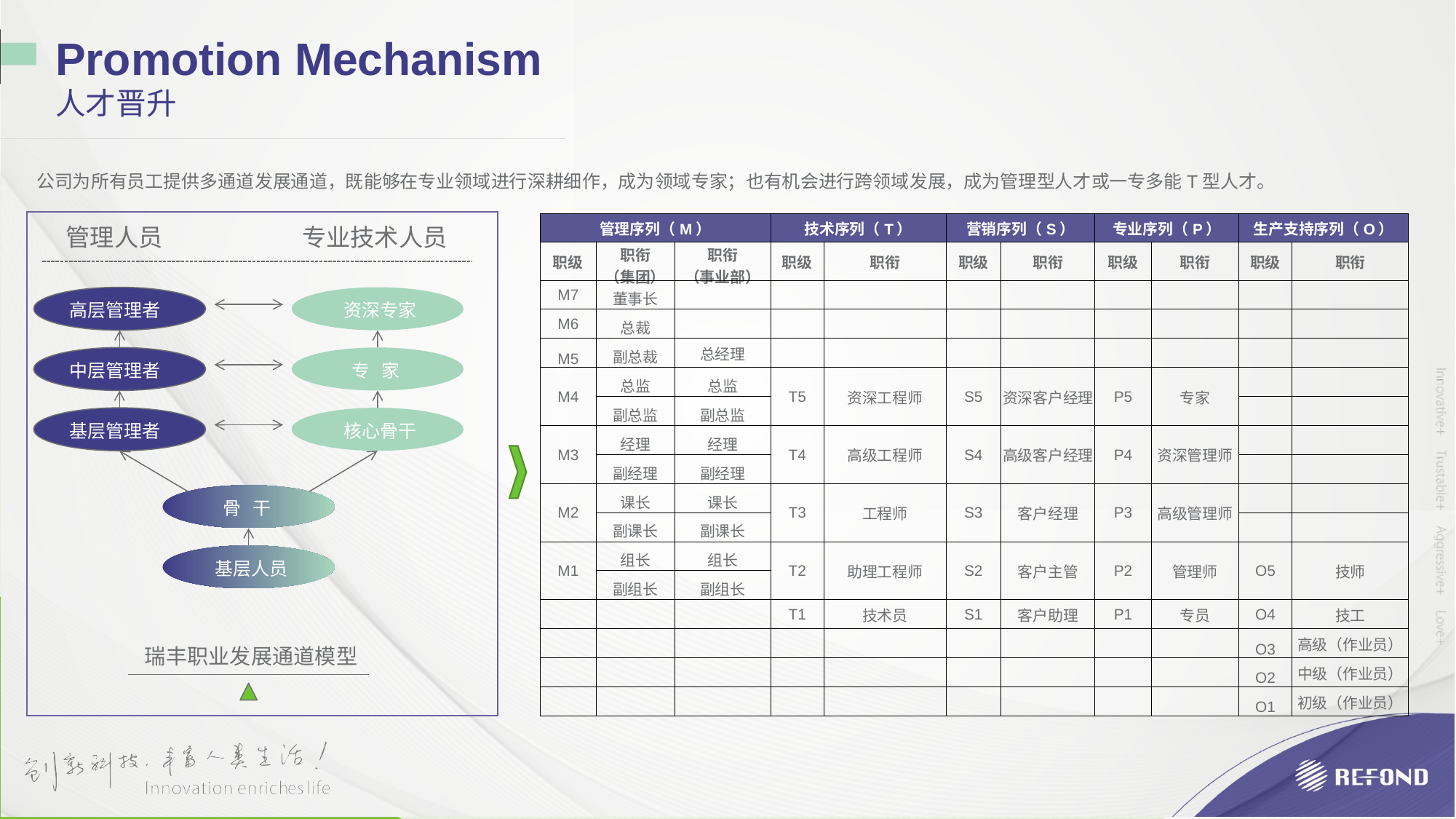

Promotion Mechanism
人才晋升
公司为所有员工提供多通道发展通道，既能够在专业领域进行深耕细作，成为领域专家；也有机会进行跨领域发展，成为管理型人才或一专多能T型人才。

| 管理序列（M） |  |  | 技术序列（T） |  | 营销序列（S） |  | 专业序列（P） |  | 生产支持序列（O） |  |
| --- | --- | --- | --- | --- | --- | --- | --- | --- | --- | --- |
| 职级 | 职衔 （集团） | 职衔 （事业部） | 职级 | 职衔 | 职级 | 职衔 | 职级 | 职衔 | 职级 | 职衔 |
| M7 | 董事长 |  |  |  |  |  |  |  |  |  |
| M6 | 总裁 |  |  |  |  |  |  |  |  |  |
| M5 | 副总裁 | 总经理 |  |  |  |  |  |  |  |  |
| M4 | 总监 | 总监 | T5 | 资深工程师 | S5 | 资深客户经理 | P5 | 专家 |  |  |
|  | 副总监 | 副总监 |  |  |  |  |  |  |  |  |
| M3 | 经理 | 经理 | T4 | 高级工程师 | S4 | 高级客户经理 | P4 | 资深管理师 |  |  |
|  | 副经理 | 副经理 |  |  |  |  |  |  |  |  |
| M2 | 课长 | 课长 | T3 | 工程师 | S3 | 客户经理 | P3 | 高级管理师 |  |  |
|  | 副课长 | 副课长 |  |  |  |  |  |  |  |  |
| M1 | 组长 | 组长 | T2 | 助理工程师 | S2 | 客户主管 | P2 | 管理师 | O5 | 技师 |
|  | 副组长 | 副组长 |  |  |  |  |  |  |  |  |
|  |  |  | T1 | 技术员 | S1 | 客户助理 | P1 | 专员 | O4 | 技工 |
|  |  |  |  |  |  |  |  |  | O3 | 高级（作业员） |
|  |  |  |  |  |  |  |  |  | O2 | 中级（作业员） |
|  |  |  |  |  |  |  |  |  | O1 | 初级（作业员） |
管理人员
专业技术人员
高层管理者
   资深专家
中层管理者
     专   家
基层管理者
   核心骨干

     骨   干
   基层人员
  瑞丰职业发展通道模型